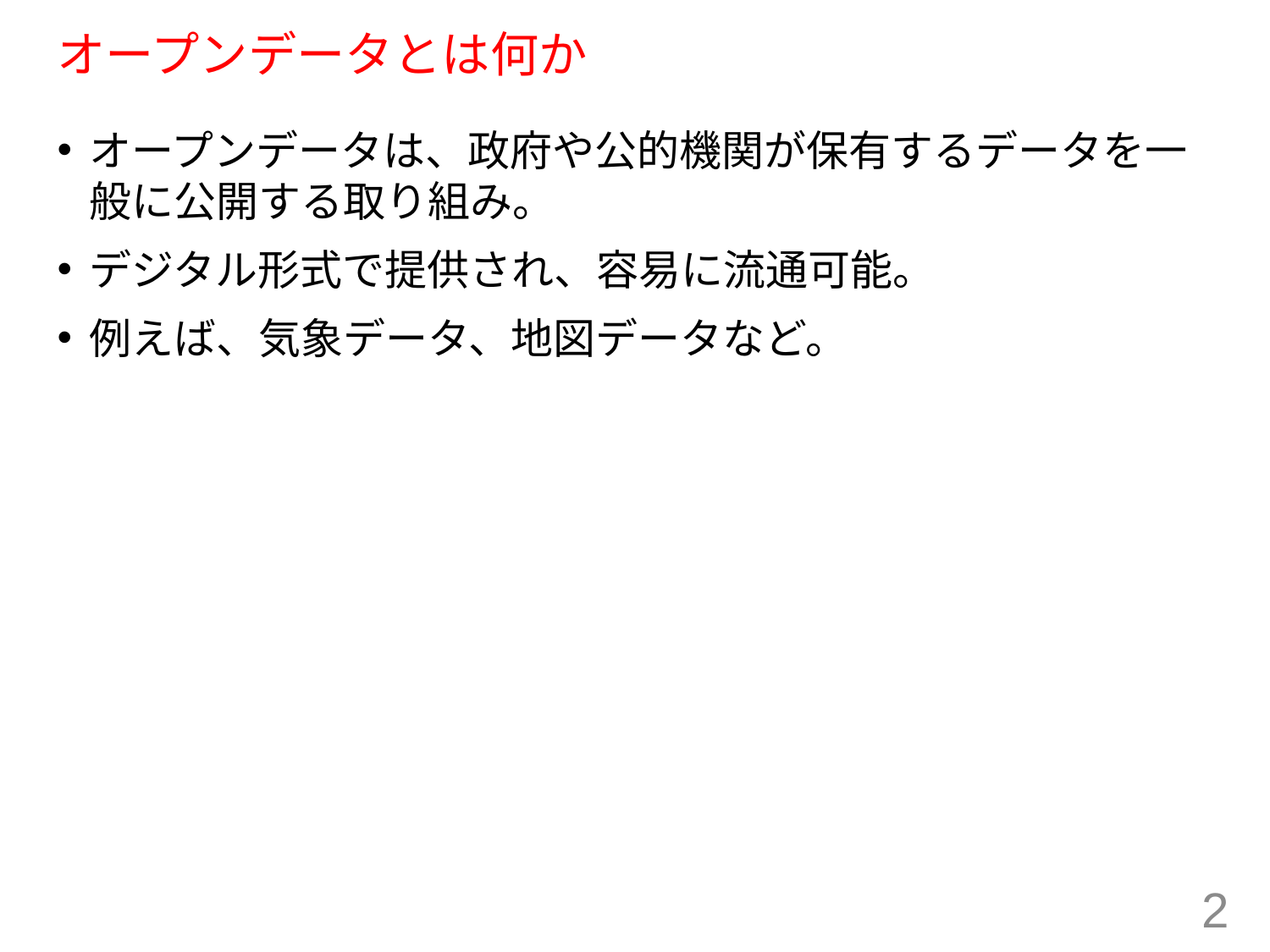

# オープンデータとは何か
オープンデータは、政府や公的機関が保有するデータを一般に公開する取り組み。
デジタル形式で提供され、容易に流通可能。
例えば、気象データ、地図データなど。
2